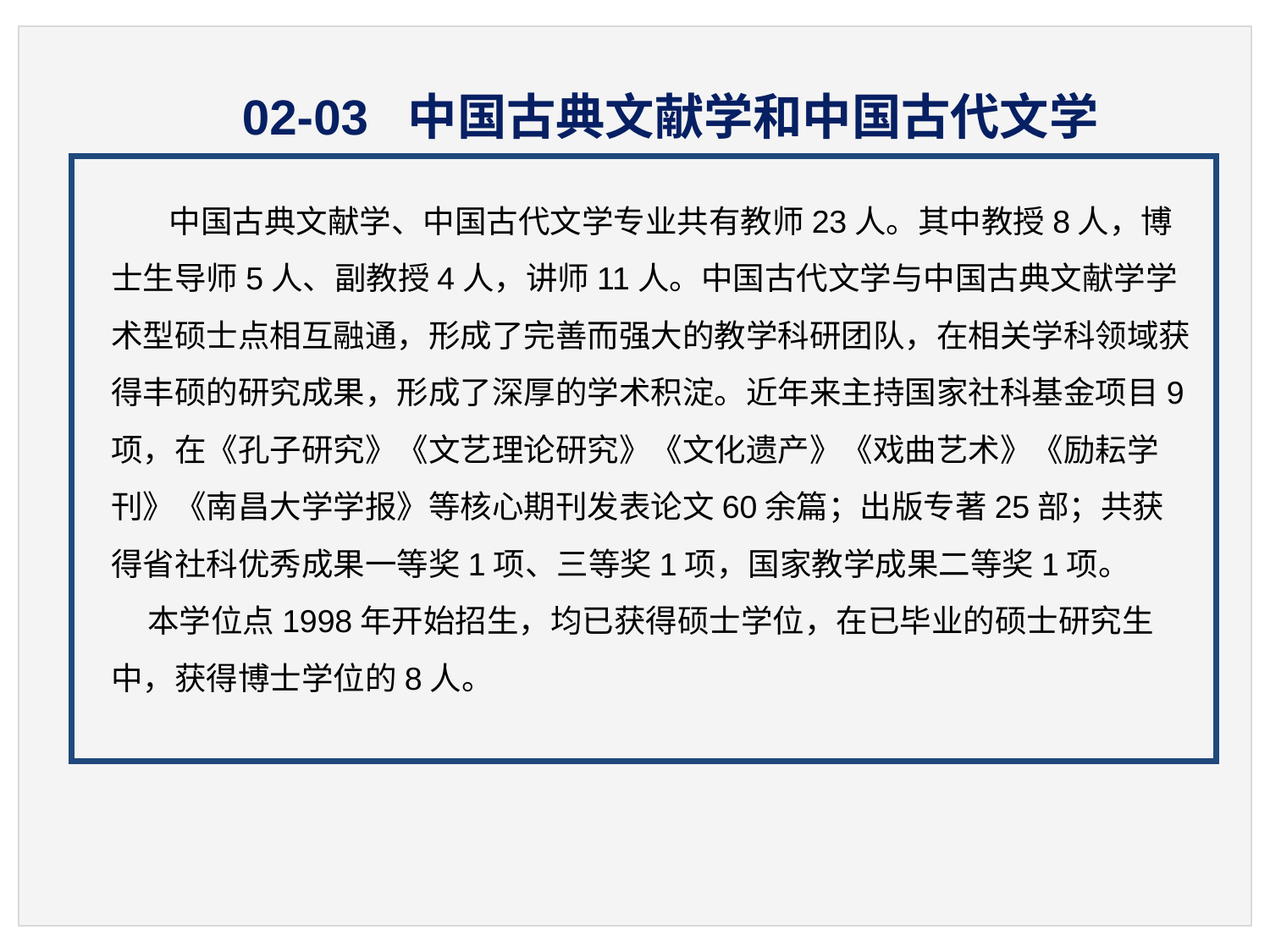

02-03  中国古典文献学和中国古代文学

       中国古典文献学、中国古代文学专业共有教师23人。其中教授8人，博士生导师5人、副教授4人，讲师11人。中国古代文学与中国古典文献学学术型硕士点相互融通，形成了完善而强大的教学科研团队，在相关学科领域获得丰硕的研究成果，形成了深厚的学术积淀。近年来主持国家社科基金项目9项，在《孔子研究》《文艺理论研究》《文化遗产》《戏曲艺术》《励耘学刊》《南昌大学学报》等核心期刊发表论文60余篇；出版专著25部；共获得省社科优秀成果一等奖1项、三等奖1项，国家教学成果二等奖1项。
    本学位点1998年开始招生，均已获得硕士学位，在已毕业的硕士研究生中，获得博士学位的8人。